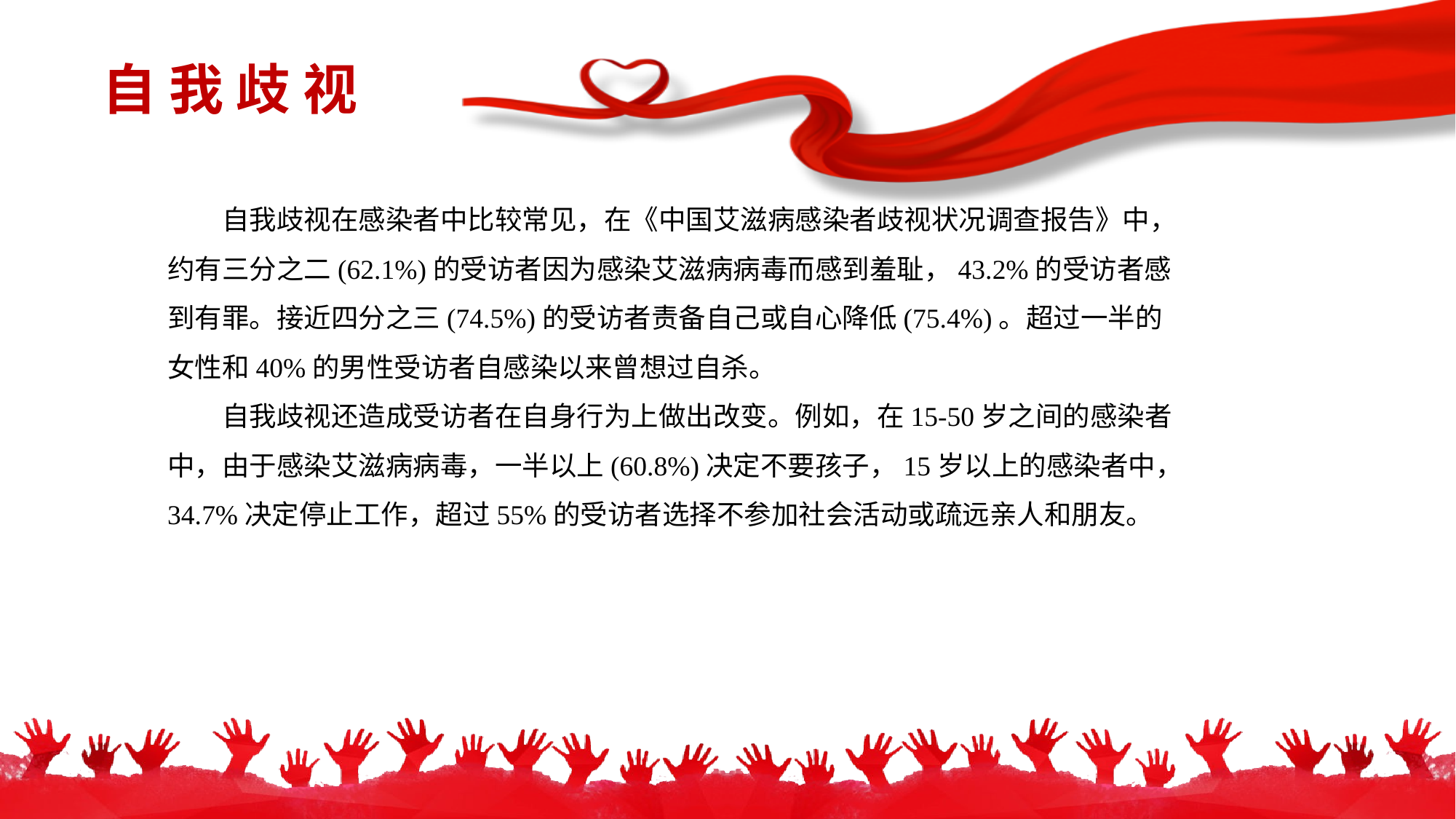

自 我 歧 视
自我歧视在感染者中比较常见，在《中国艾滋病感染者歧视状况调查报告》中，约有三分之二(62.1%)的受访者因为感染艾滋病病毒而感到羞耻，43.2%的受访者感到有罪。接近四分之三(74.5%)的受访者责备自己或自心降低(75.4%)。超过一半的女性和40%的男性受访者自感染以来曾想过自杀。
自我歧视还造成受访者在自身行为上做出改变。例如，在15-50岁之间的感染者中，由于感染艾滋病病毒，一半以上(60.8%)决定不要孩子，15岁以上的感染者中，34.7%决定停止工作，超过55%的受访者选择不参加社会活动或疏远亲人和朋友。